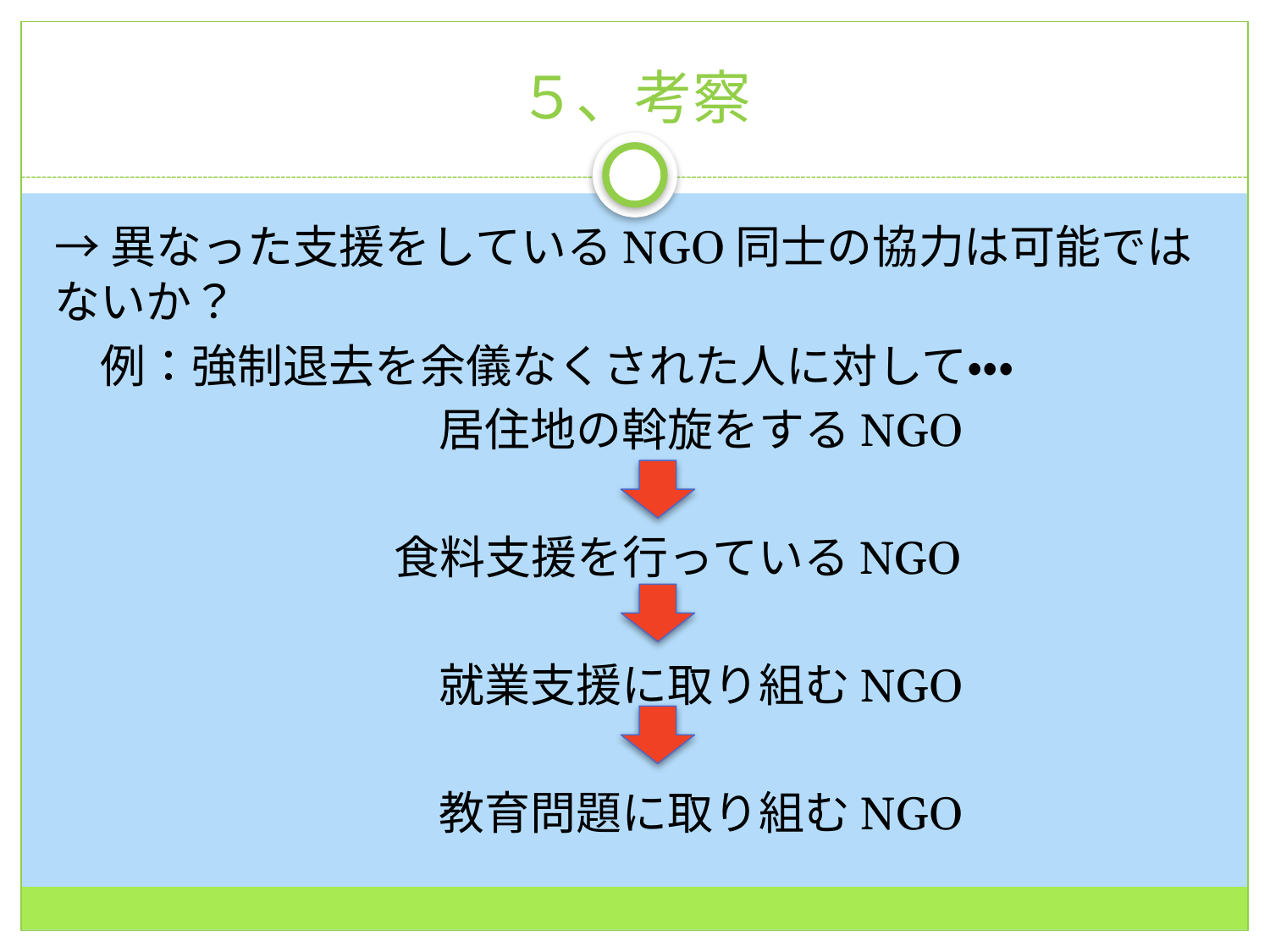

# ５、考察
→異なった支援をしているNGO同士の協力は可能ではないか？
　例：強制退去を余儀なくされた人に対して・・・
　　　居住地の斡旋をするNGO

        食料支援を行っているNGO

　　　就業支援に取り組むNGO

　　　教育問題に取り組むNGO